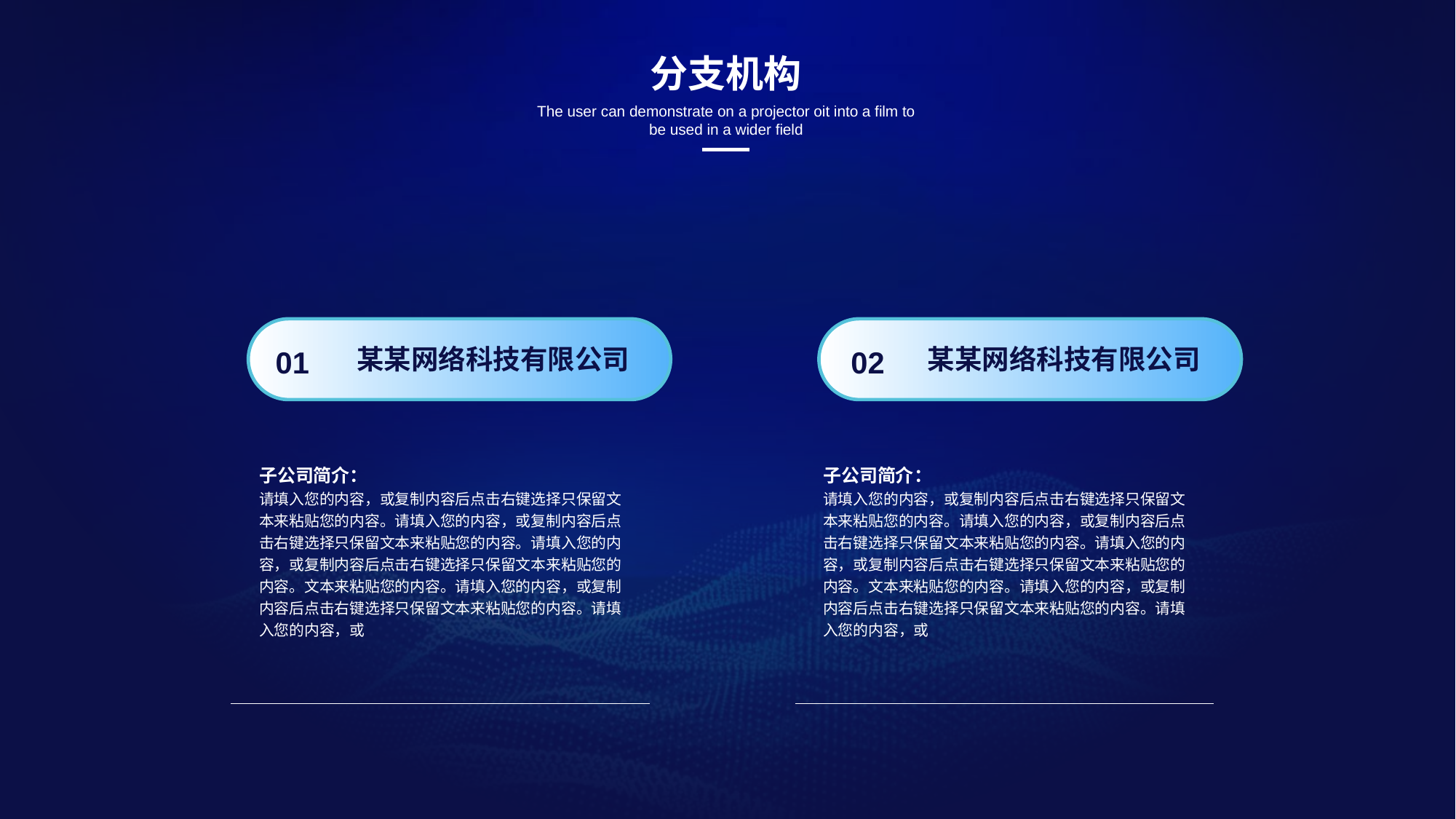

分支机构
The user can demonstrate on a projector oit into a film to be used in a wider field

某某网络科技有限公司
01
子公司简介：
请填入您的内容，或复制内容后点击右键选择只保留文本来粘贴您的内容。请填入您的内容，或复制内容后点击右键选择只保留文本来粘贴您的内容。请填入您的内容，或复制内容后点击右键选择只保留文本来粘贴您的内容。文本来粘贴您的内容。请填入您的内容，或复制内容后点击右键选择只保留文本来粘贴您的内容。请填入您的内容，或

某某网络科技有限公司
02
子公司简介：
请填入您的内容，或复制内容后点击右键选择只保留文本来粘贴您的内容。请填入您的内容，或复制内容后点击右键选择只保留文本来粘贴您的内容。请填入您的内容，或复制内容后点击右键选择只保留文本来粘贴您的内容。文本来粘贴您的内容。请填入您的内容，或复制内容后点击右键选择只保留文本来粘贴您的内容。请填入您的内容，或